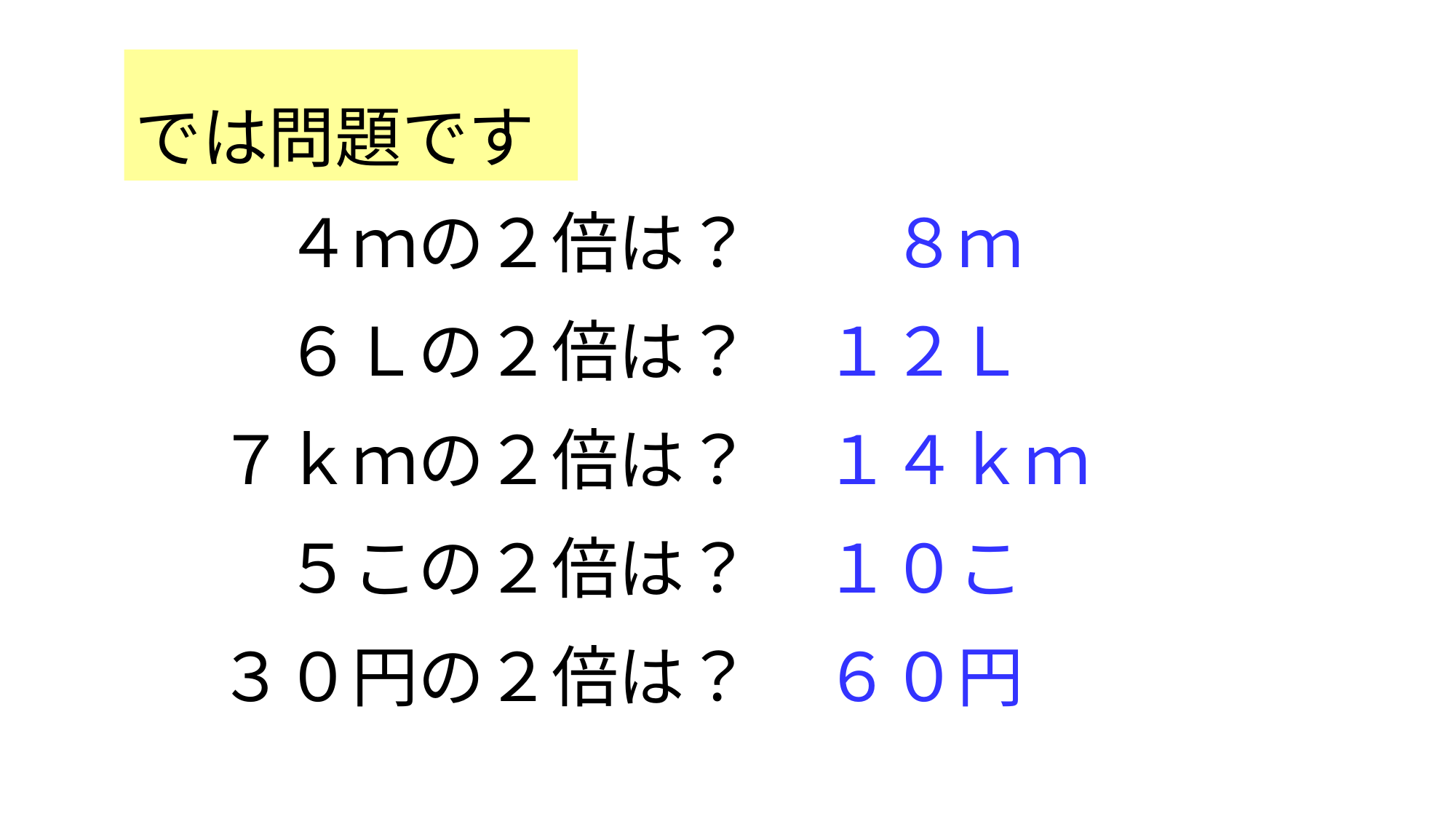

では問題です
　４ｍの２倍は？
　８ｍ
　６Ｌの２倍は？
１２Ｌ
７ｋｍの２倍は？
１４ｋｍ
　５この２倍は？
１０こ
３０円の２倍は？
６０円